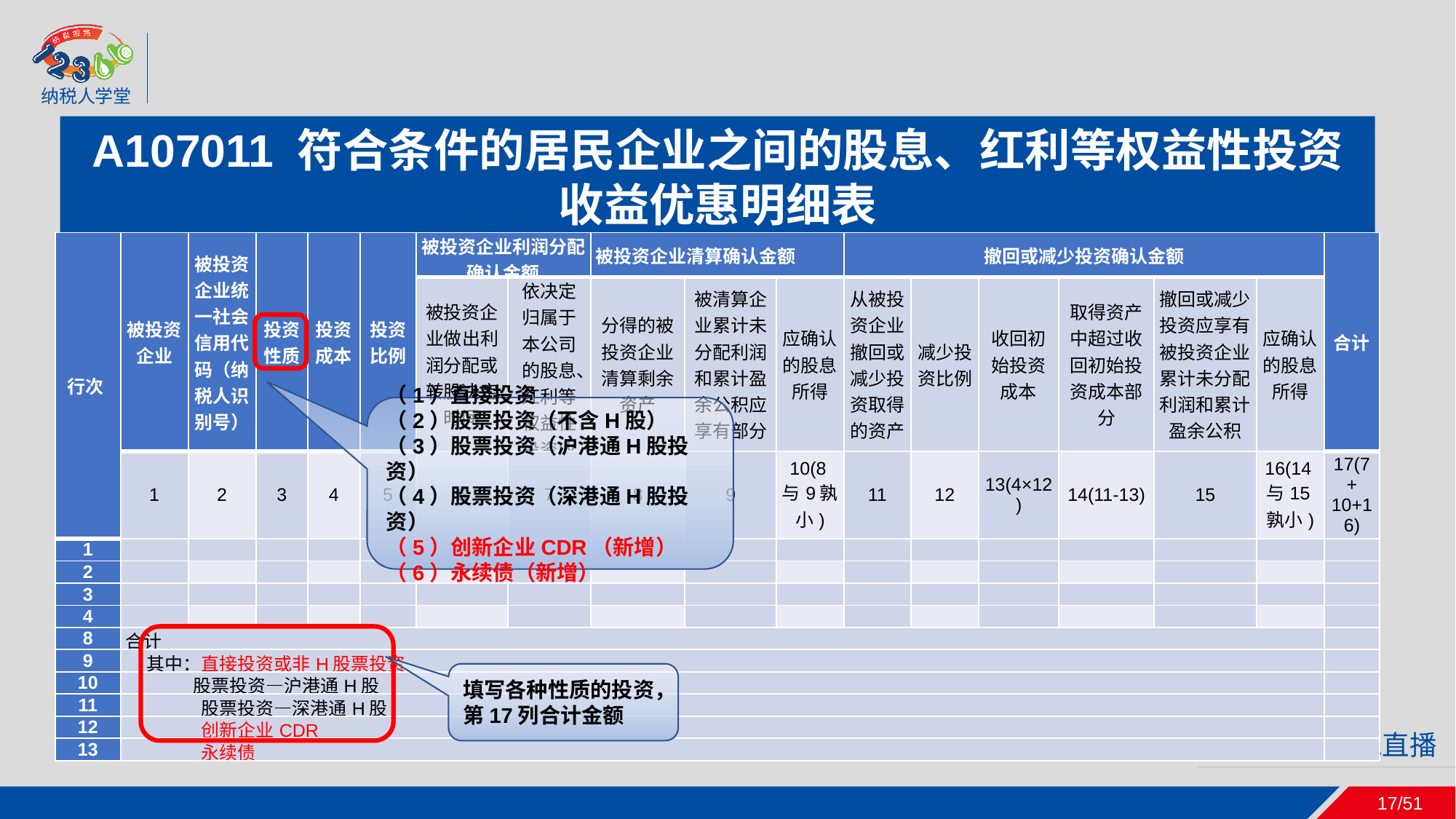

A107011 符合条件的居民企业之间的股息、红利等权益性投资收益优惠明细表
| 行次 | 被投资企业 | 被投资企业统一社会信用代码（纳税人识别号） | 投资性质 | 投资成本 | 投资比例 | 被投资企业利润分配确认金额 |  | 被投资企业清算确认金额 |  |  | 撤回或减少投资确认金额 |  |  |  |  |  | 合计 |
| --- | --- | --- | --- | --- | --- | --- | --- | --- | --- | --- | --- | --- | --- | --- | --- | --- | --- |
|  |  |  |  |  |  | 被投资企业做出利润分配或转股决定时间 | 依决定归属于本公司的股息、红利等权益性投资收益金额 | 分得的被投资企业清算剩余资产 | 被清算企业累计未分配利润和累计盈余公积应享有部分 | 应确认的股息所得 | 从被投资企业撤回或减少投资取得的资产 | 减少投资比例 | 收回初始投资成本 | 取得资产中超过收回初始投资成本部分 | 撤回或减少投资应享有被投资企业累计未分配利润和累计盈余公积 | 应确认的股息所得 |  |
|  | 1 | 2 | 3 | 4 | 5 | 6 | 7 | 8 | 9 | 10(8与9孰小) | 11 | 12 | 13(4×12) | 14(11-13) | 15 | 16(14与15孰小) | 17(7+ 10+16) |
| 1 |  |  |  |  |  |  |  |  |  |  |  |  |  |  |  |  |  |
| 2 |  |  |  |  |  |  |  |  |  |  |  |  |  |  |  |  |  |
| 3 |  |  |  |  |  |  |  |  |  |  |  |  |  |  |  |  |  |
| 4 |  |  |  |  |  |  |  |  |  |  |  |  |  |  |  |  |  |
| 8 | 合计 |  |  |  |  |  |  |  |  |  |  |  |  |  |  |  |  |
| 9 | 其中：直接投资或非H股票投资 |  |  |  |  |  |  |  |  |  |  |  |  |  |  |  |  |
| 10 | 股票投资—沪港通H股 |  |  |  |  |  |  |  |  |  |  |  |  |  |  |  |  |
| 11 | 股票投资—深港通H股 |  |  |  |  |  |  |  |  |  |  |  |  |  |  |  |  |
| 12 | 创新企业CDR |  |  |  |  |  |  |  |  |  |  |  |  |  |  |  |  |
| 13 | 永续债 |  |  |  |  |  |  |  |  |  |  |  |  |  |  |  |  |

（1）直接投资
（2）股票投资（不含H股）
（3）股票投资（沪港通H股投资）
（4）股票投资（深港通H股投资）
（5）创新企业CDR（新增）
（6）永续债（新增）

填写各种性质的投资，第17列合计金额